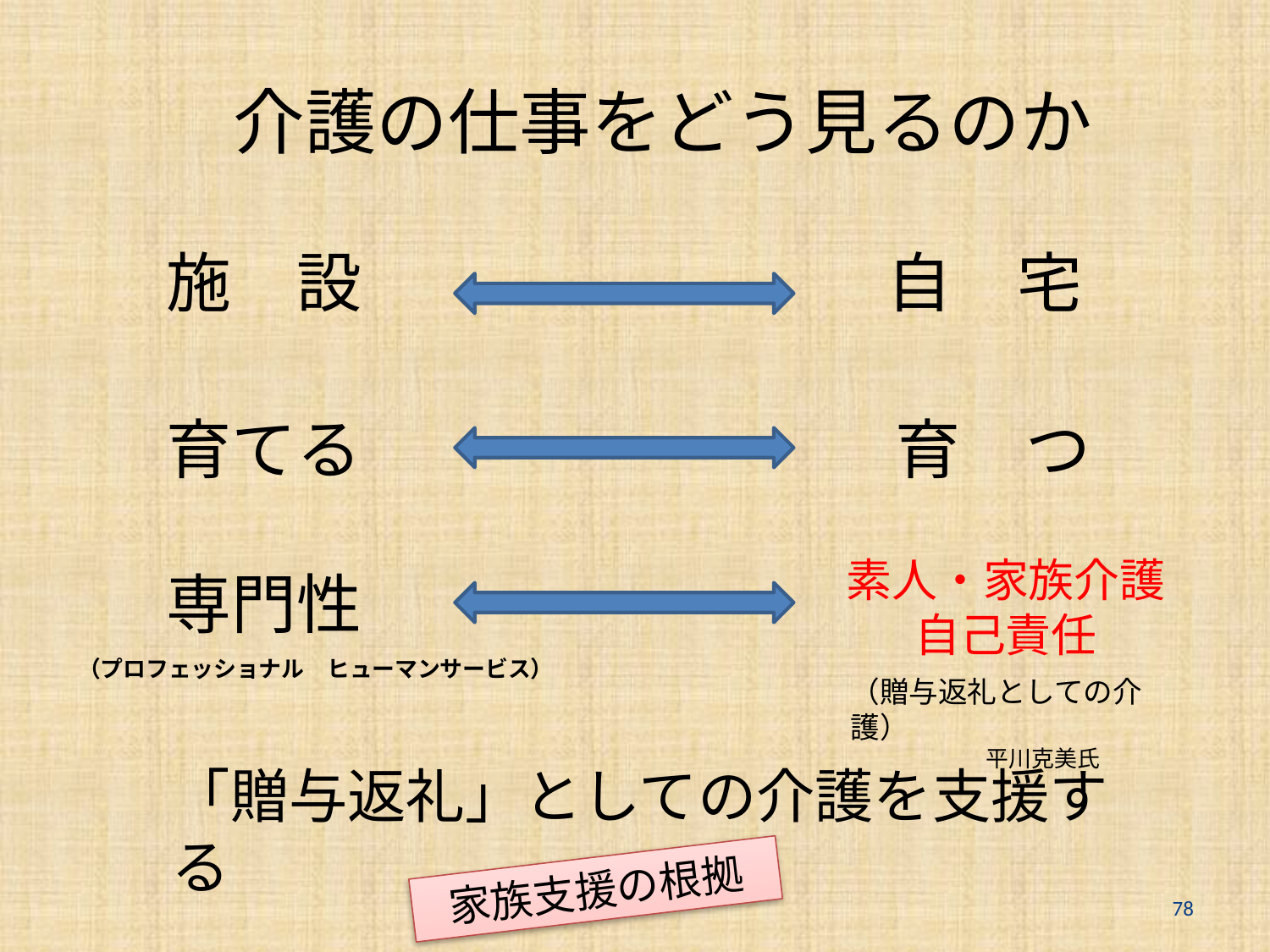

介護の仕事をどう見るのか
施　設
自　宅

育てる
育　つ

素人・家族介護
自己責任
専門性

（プロフェッショナル　ヒューマンサービス）
（贈与返礼としての介護）
　　　　　　平川克美氏
「贈与返礼」としての介護を支援する
家族支援の根拠
78